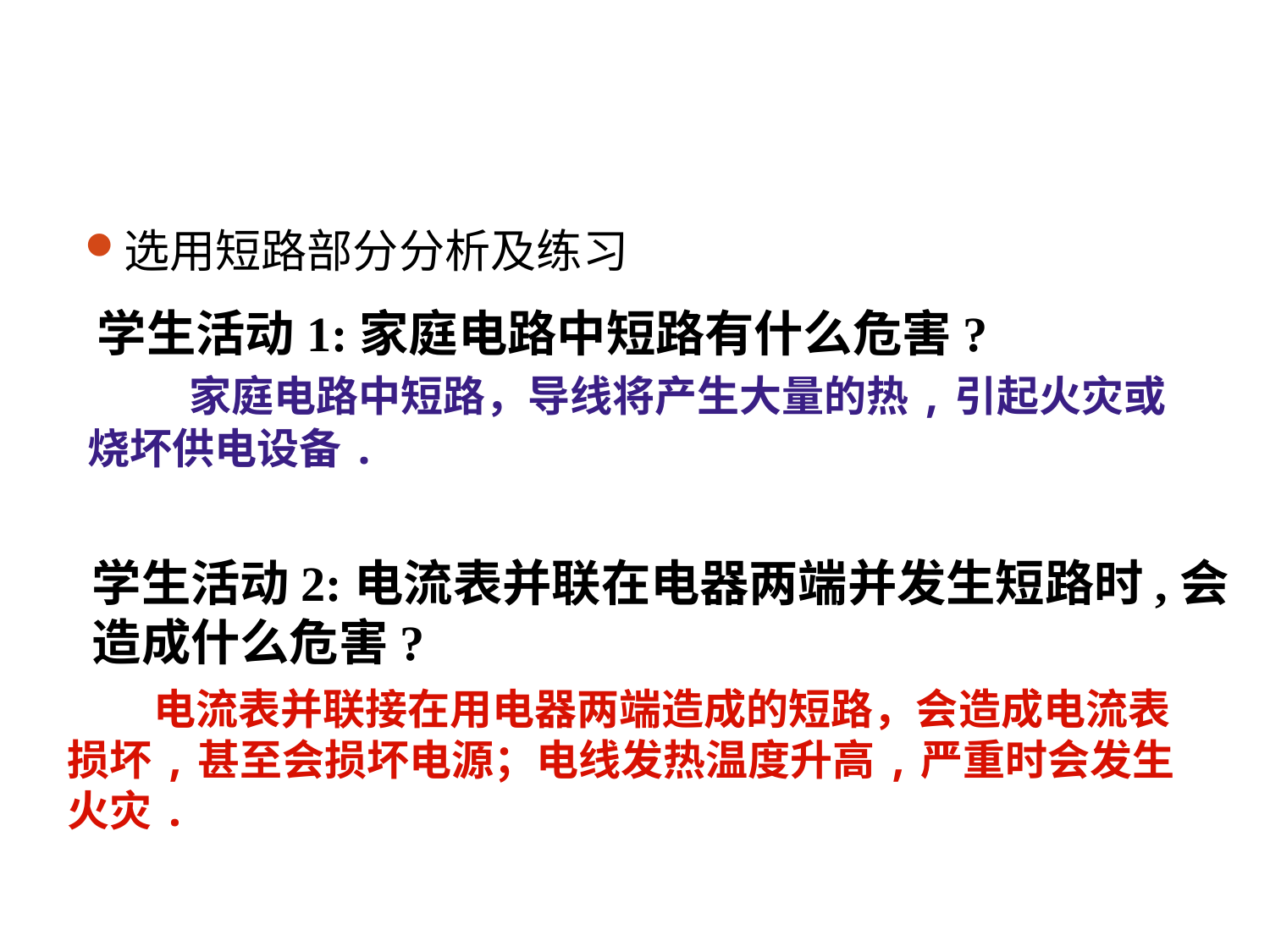

选用短路部分分析及练习
学生活动1:家庭电路中短路有什么危害?

        家庭电路中短路，导线将产生大量的热,引起火灾或烧坏供电设备.
学生活动2:电流表并联在电器两端并发生短路时,会造成什么危害?
        电流表并联接在用电器两端造成的短路，会造成电流表损坏,甚至会损坏电源；电线发热温度升高,严重时会发生火灾.